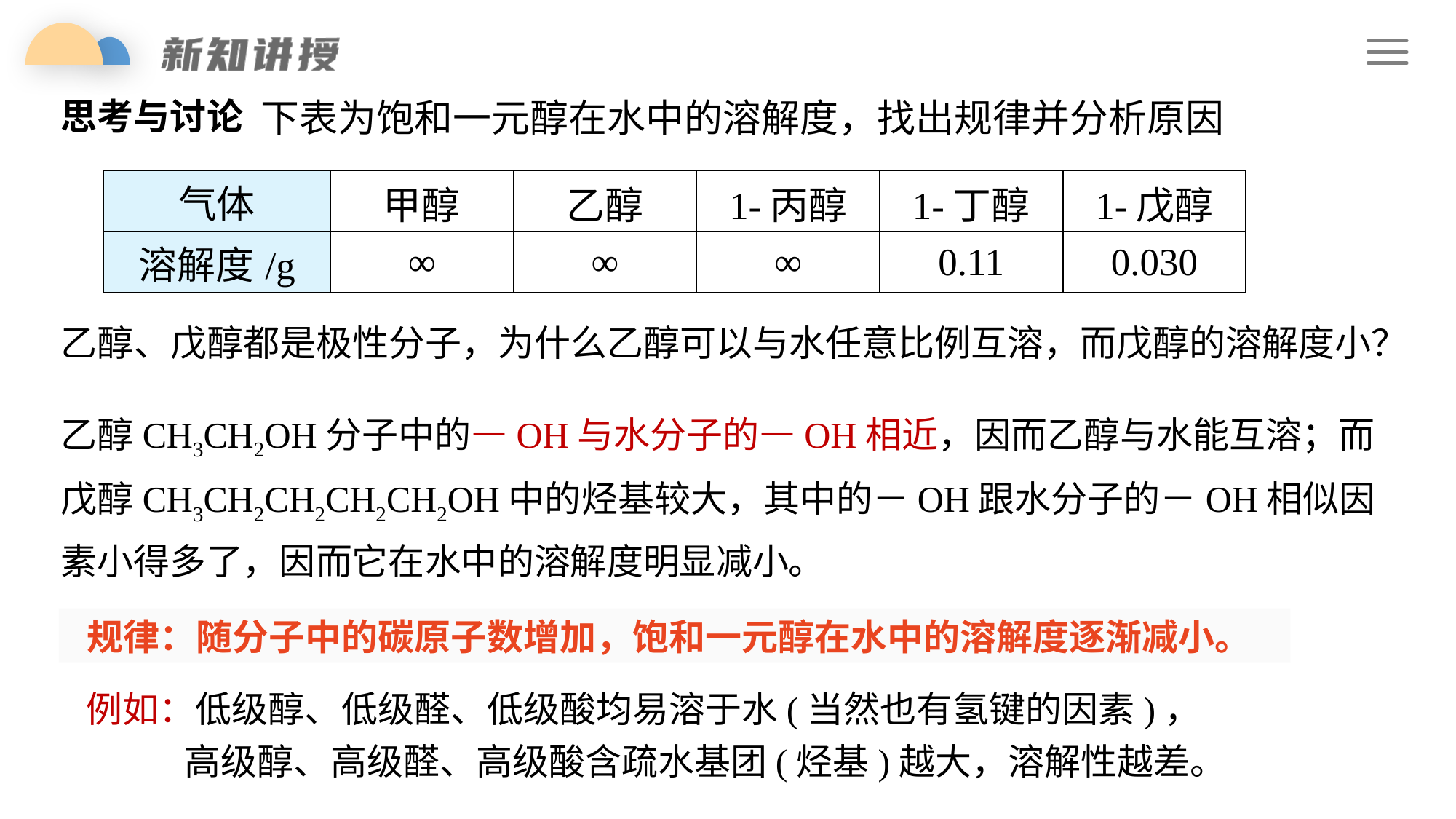

思考与讨论
下表为饱和一元醇在水中的溶解度，找出规律并分析原因
| 气体 | 甲醇 | 乙醇 | 1-丙醇 | 1-丁醇 | 1-戊醇 |
| --- | --- | --- | --- | --- | --- |
| 溶解度/g | ∞ | ∞ | ∞ | 0.11 | 0.030 |
乙醇、戊醇都是极性分子，为什么乙醇可以与水任意比例互溶，而戊醇的溶解度小？
乙醇CH3CH2OH分子中的—OH与水分子的—OH相近，因而乙醇与水能互溶；而戊醇CH3CH2CH2CH2CH2OH中的烃基较大，其中的－OH跟水分子的－OH相似因素小得多了，因而它在水中的溶解度明显减小。
 规律：随分子中的碳原子数增加，饱和一元醇在水中的溶解度逐渐减小。
 例如：低级醇、低级醛、低级酸均易溶于水(当然也有氢键的因素)，
             高级醇、高级醛、高级酸含疏水基团(烃基)越大，溶解性越差。